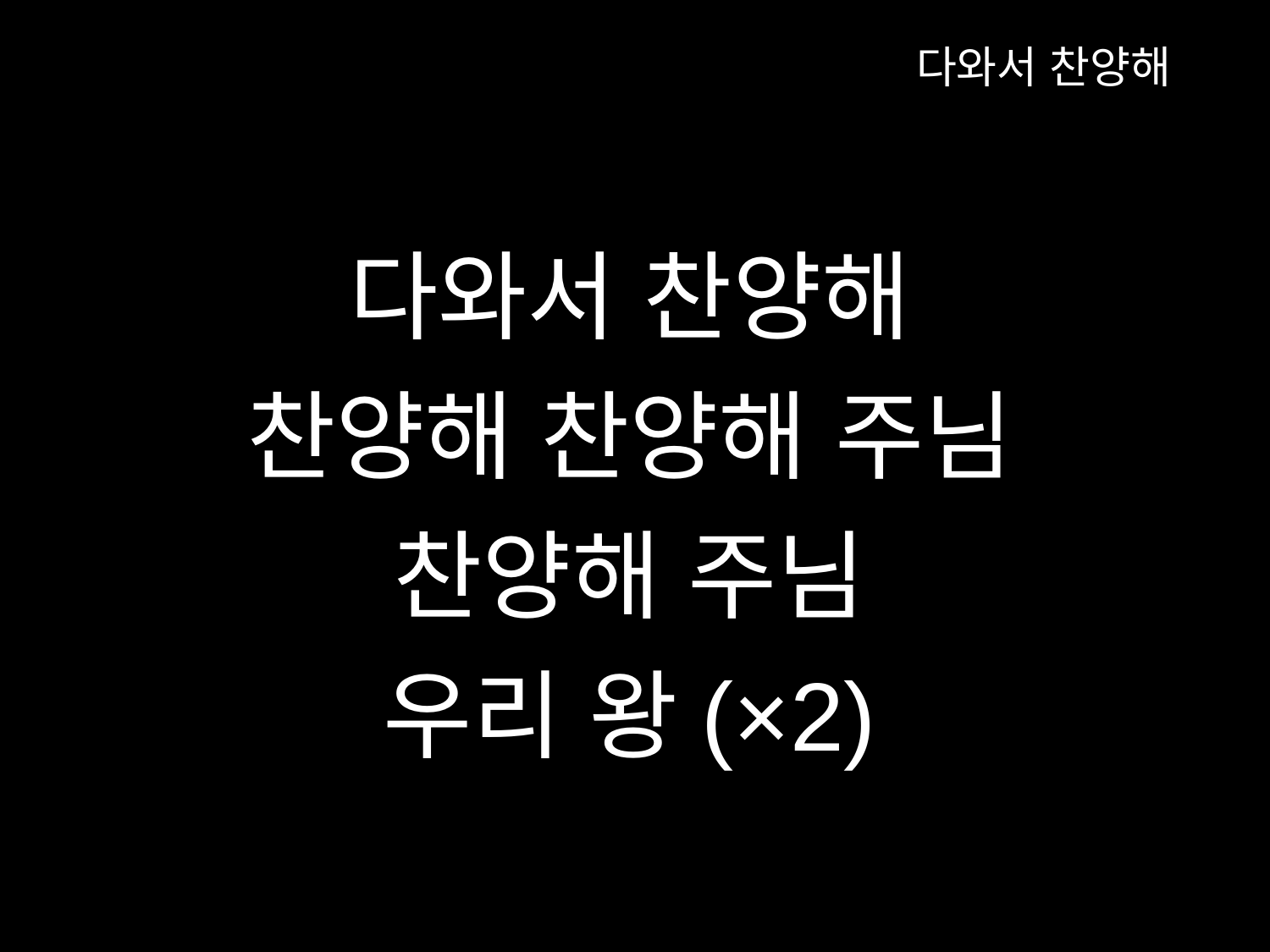

다와서 찬양해
다와서 찬양해
찬양해 찬양해 주님
찬양해 주님
우리 왕(×2)